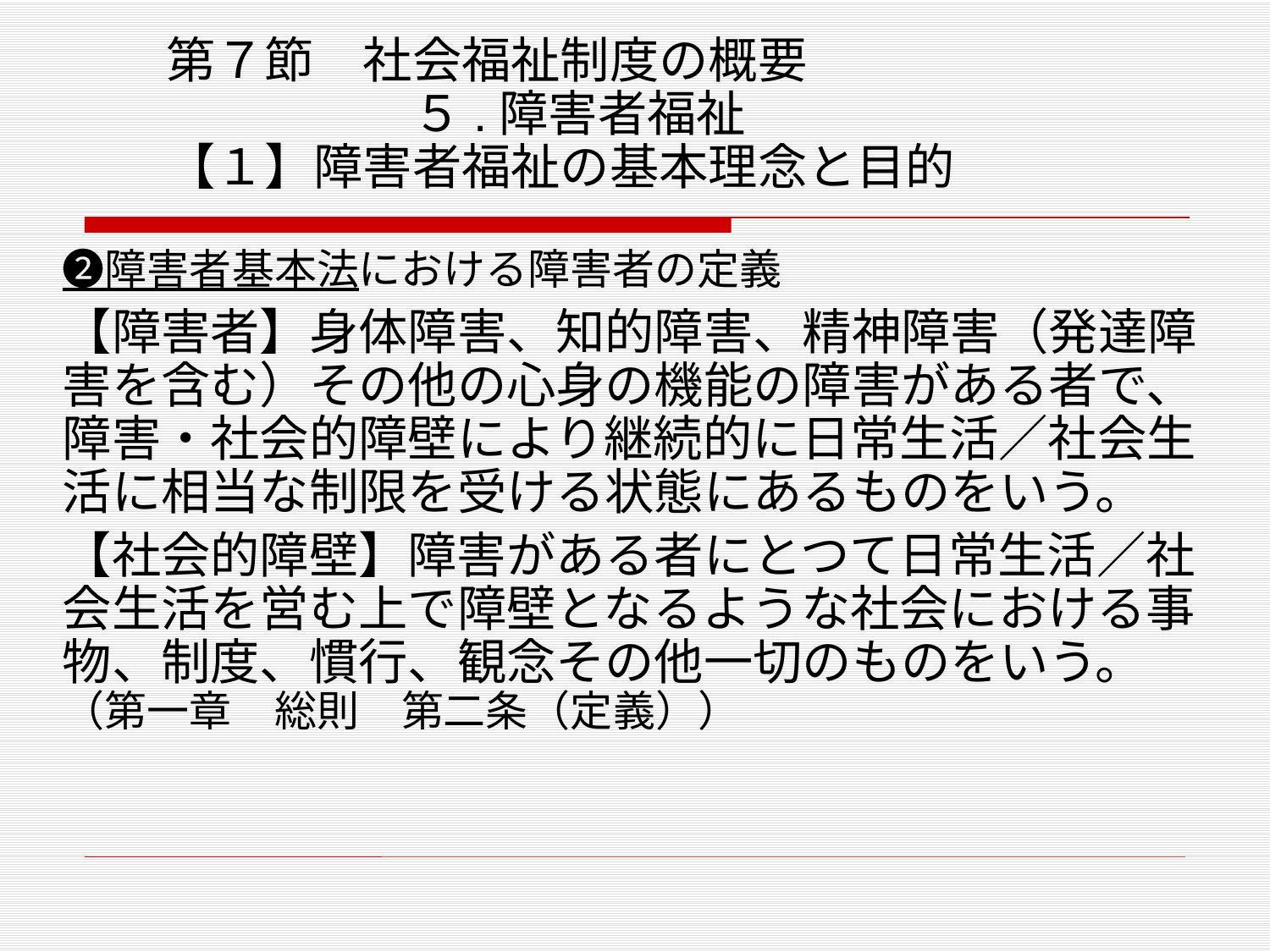

# 第７節　社会福祉制度の概要 　　　　　５.障害者福祉 【１】障害者福祉の基本理念と目的
❷障害者基本法における障害者の定義
【障害者】身体障害、知的障害、精神障害（発達障害を含む）その他の心身の機能の障害がある者で、障害・社会的障壁により継続的に日常生活／社会生活に相当な制限を受ける状態にあるものをいう。
【社会的障壁】障害がある者にとつて日常生活／社会生活を営む上で障壁となるような社会における事物、制度、慣行、観念その他一切のものをいう。（第一章　総則　第二条（定義））